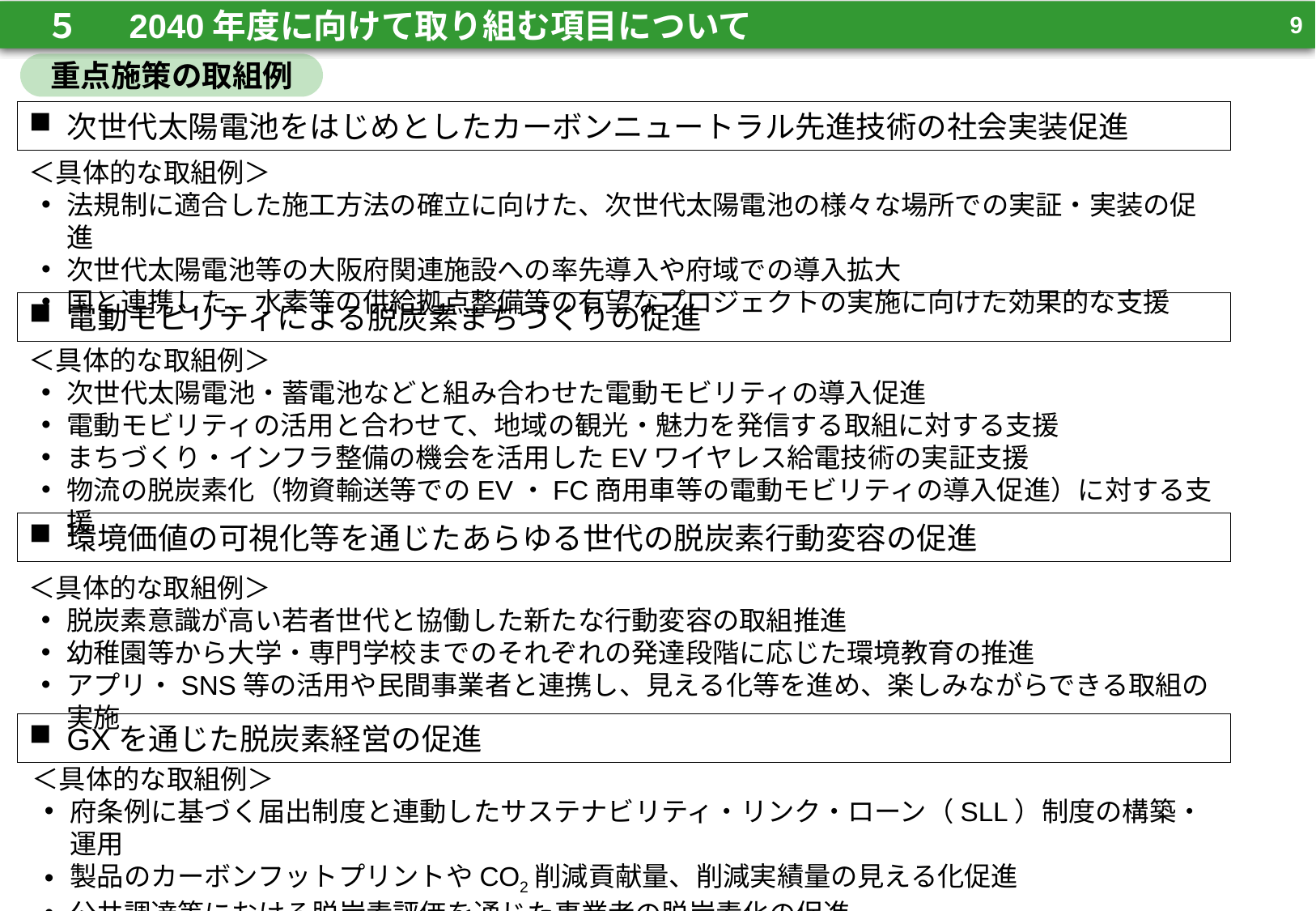

9
　５　 2040年度に向けて取り組む項目について
9
重点施策の取組例
次世代太陽電池をはじめとしたカーボンニュートラル先進技術の社会実装促進
＜具体的な取組例＞
法規制に適合した施工方法の確立に向けた、次世代太陽電池の様々な場所での実証・実装の促進
次世代太陽電池等の大阪府関連施設への率先導入や府域での導入拡大
国と連携した、水素等の供給拠点整備等の有望なプロジェクトの実施に向けた効果的な支援
電動モビリティによる脱炭素まちづくりの促進
＜具体的な取組例＞
次世代太陽電池・蓄電池などと組み合わせた電動モビリティの導入促進
電動モビリティの活用と合わせて、地域の観光・魅力を発信する取組に対する支援
まちづくり・インフラ整備の機会を活用したEVワイヤレス給電技術の実証支援
物流の脱炭素化（物資輸送等でのEV・FC商用車等の電動モビリティの導入促進）に対する支援
環境価値の可視化等を通じたあらゆる世代の脱炭素行動変容の促進
＜具体的な取組例＞
脱炭素意識が高い若者世代と協働した新たな行動変容の取組推進
幼稚園等から大学・専門学校までのそれぞれの発達段階に応じた環境教育の推進
アプリ・SNS等の活用や民間事業者と連携し、見える化等を進め、楽しみながらできる取組の実施
GXを通じた脱炭素経営の促進
＜具体的な取組例＞
府条例に基づく届出制度と連動したサステナビリティ・リンク・ローン（SLL）制度の構築・運用
製品のカーボンフットプリントやCO2削減貢献量、削減実績量の見える化促進
公共調達等における脱炭素評価を通じた事業者の脱炭素化の促進